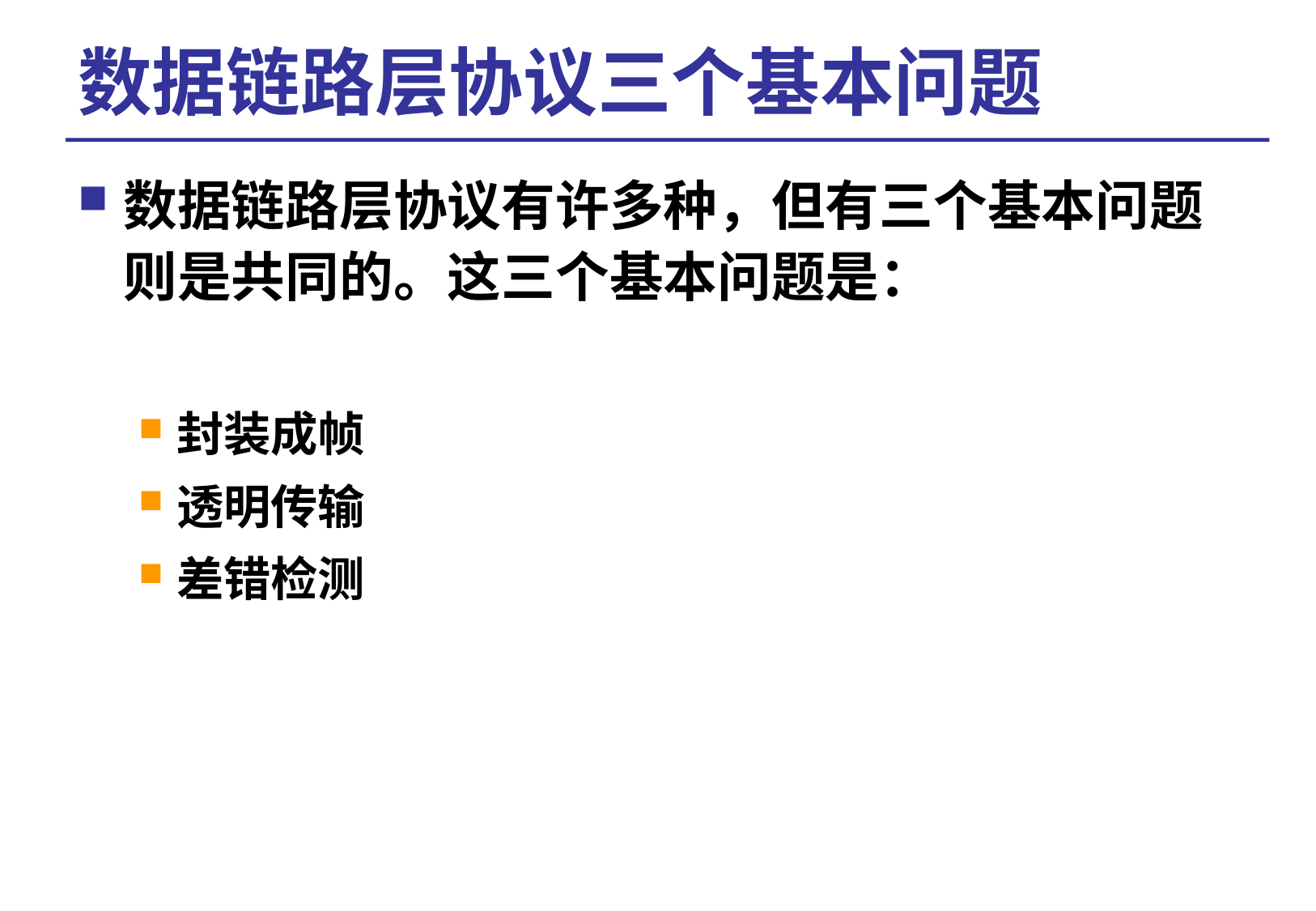

# 数据链路层协议三个基本问题
数据链路层协议有许多种，但有三个基本问题则是共同的。这三个基本问题是：

封装成帧
透明传输
差错检测